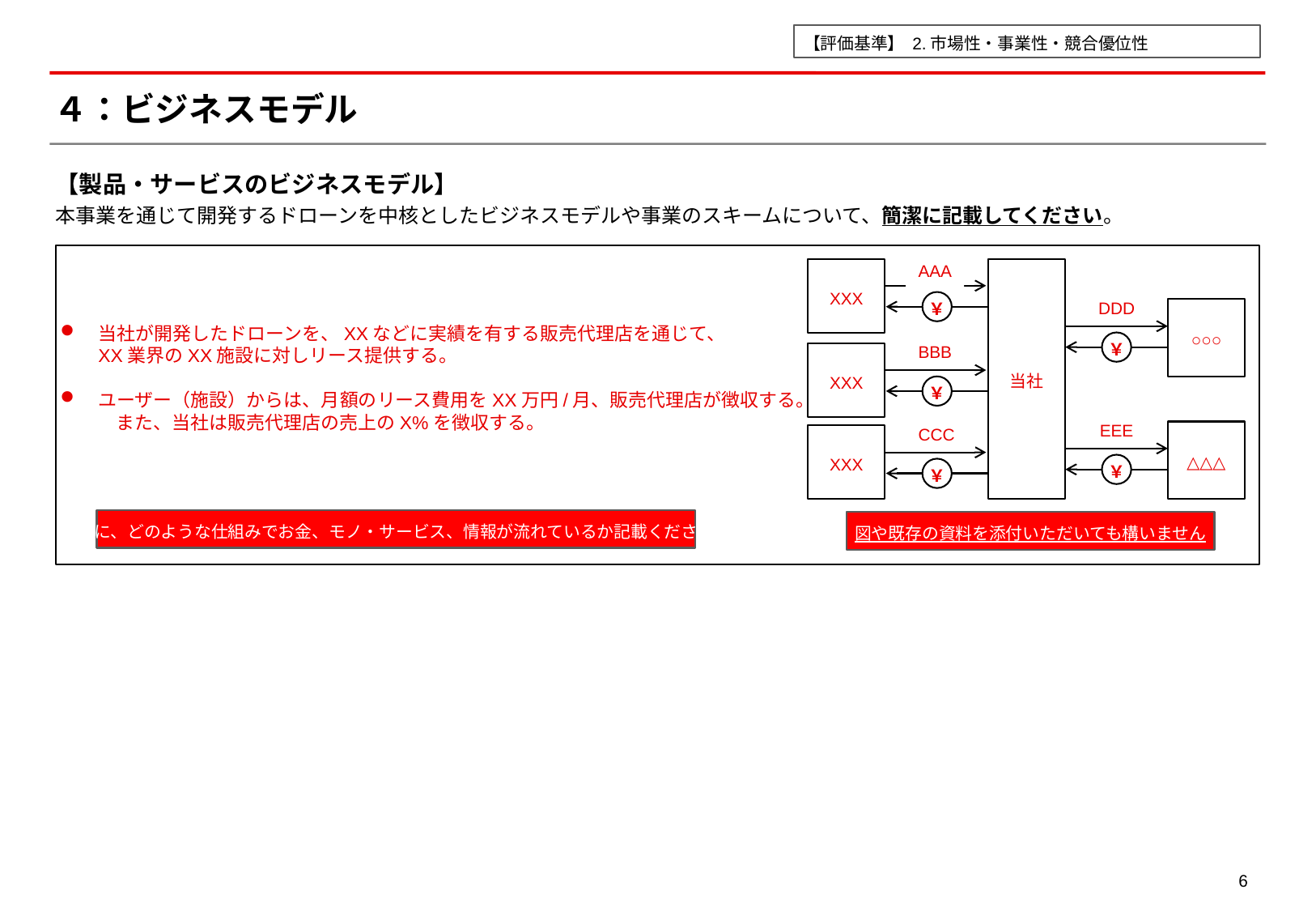

【評価基準】 2.市場性・事業性・競合優位性
# ４：ビジネスモデル
【製品・サービスのビジネスモデル】
本事業を通じて開発するドローンを中核としたビジネスモデルや事業のスキームについて、簡潔に記載してください。

当社が開発したドローンを、XXなどに実績を有する販売代理店を通じて、
XX業界のXX施設に対しリース提供する。

ユーザー（施設）からは、月額のリース費用をXX万円/月、販売代理店が徴収する。
　　　また、当社は販売代理店の売上のX%を徴収する。

AAA
XXX
当社
DDD
￥
○○○
BBB
￥
XXX
￥
EEE
CCC
△△△
XXX
￥
￥
特に、どのような仕組みでお金、モノ・サービス、情報が流れているか記載ください
図や既存の資料を添付いただいても構いません